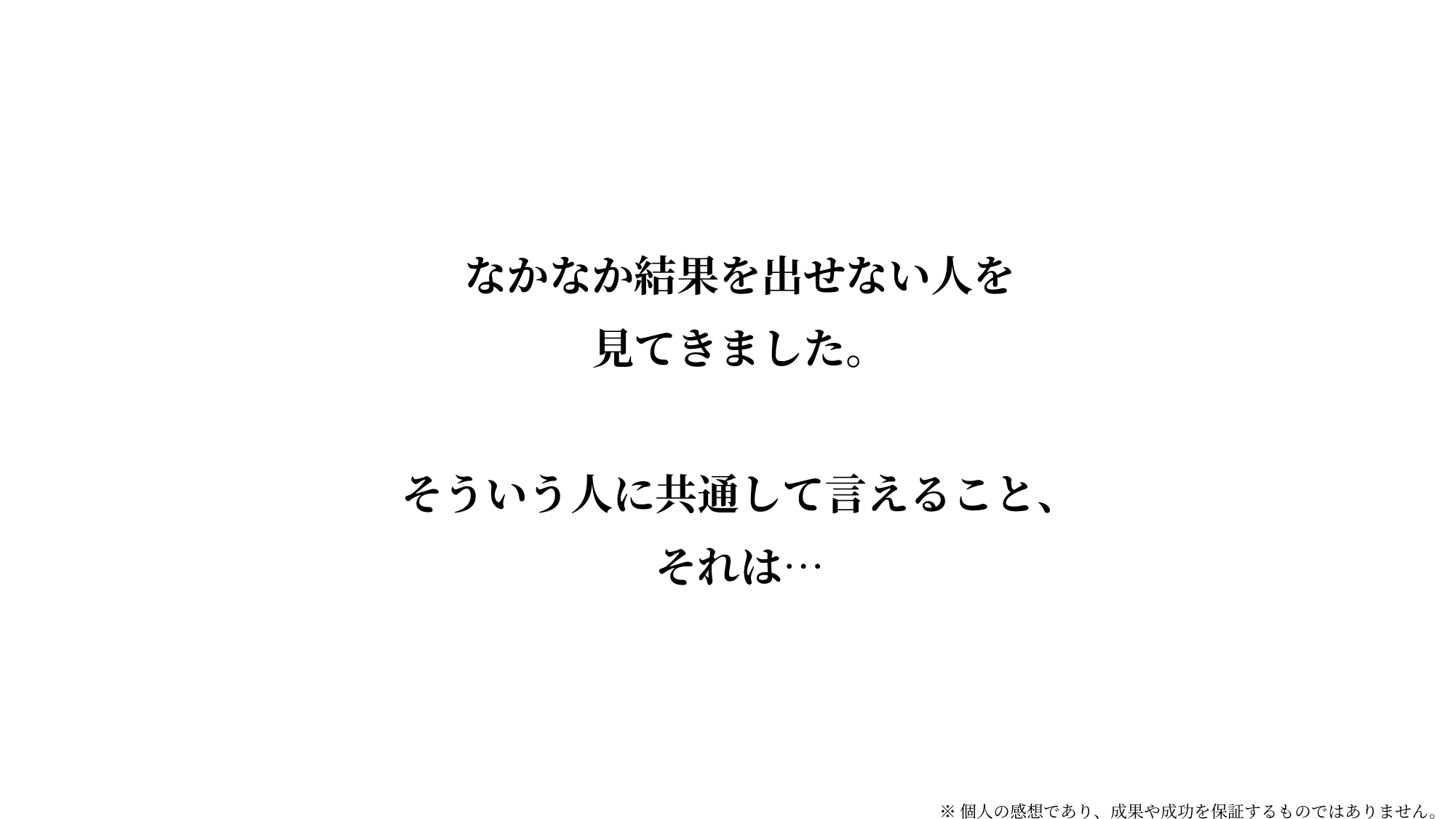

なかなか結果を出せない人を
見てきました。

そういう人に共通して言えること、
それは…
※個人の感想であり、成果や成功を保証するものではありません。